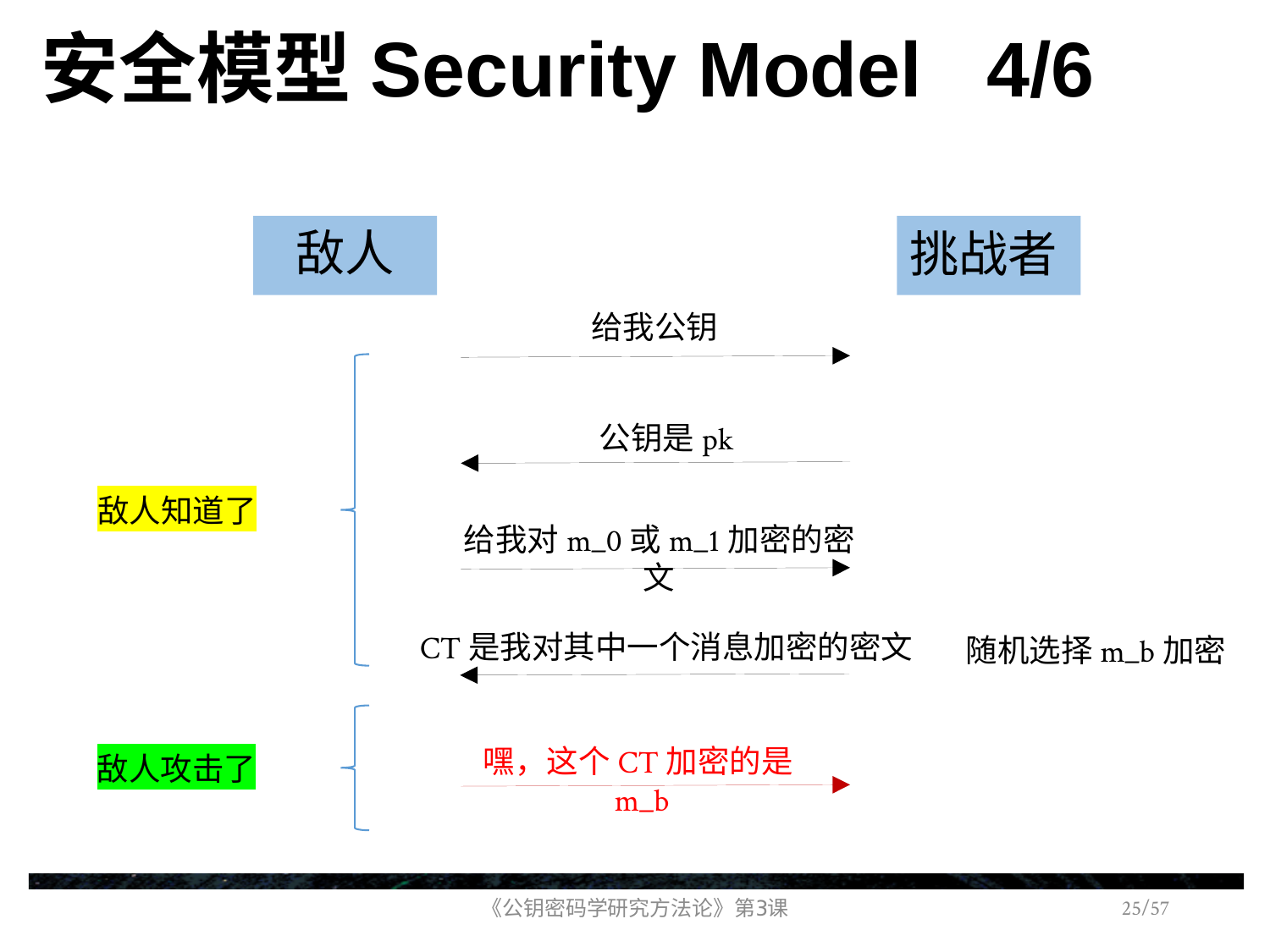

# 安全模型Security Model   4/6
敌人
挑战者
给我公钥

公钥是pk
敌人知道了
给我对m_0或m_1加密的密文
CT是我对其中一个消息加密的密文
随机选择m_b加密

嘿，这个CT加密的是m_b
敌人攻击了
《公钥密码学研究方法论》第3课
25/57